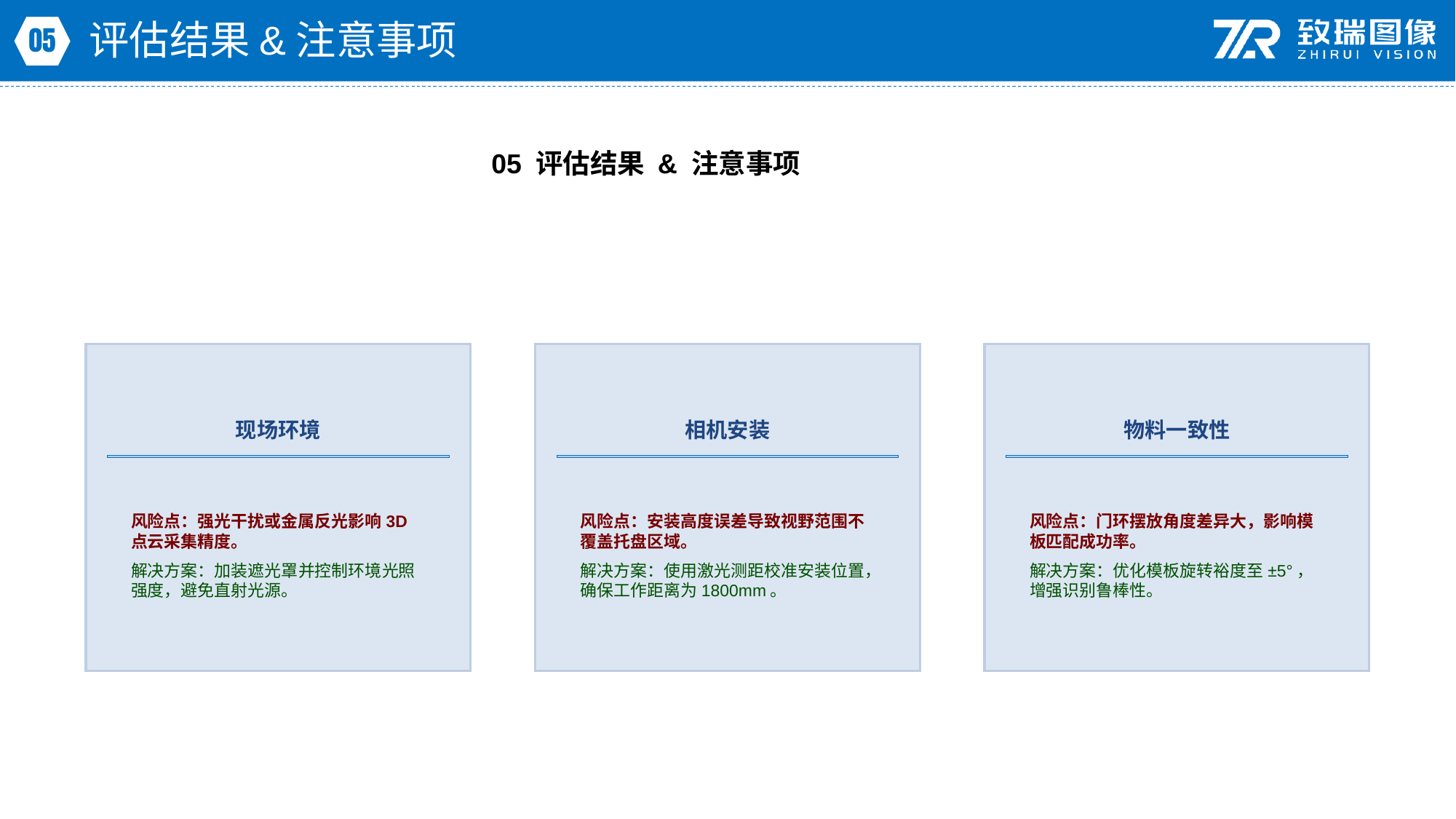

评估结果&注意事项
05

05 评估结果 & 注意事项

现场环境

相机安装

物料一致性

风险点：强光干扰或金属反光影响3D点云采集精度。
解决方案：加装遮光罩并控制环境光照强度，避免直射光源。

风险点：安装高度误差导致视野范围不覆盖托盘区域。
解决方案：使用激光测距校准安装位置，确保工作距离为1800mm。

风险点：门环摆放角度差异大，影响模板匹配成功率。
解决方案：优化模板旋转裕度至±5°，增强识别鲁棒性。